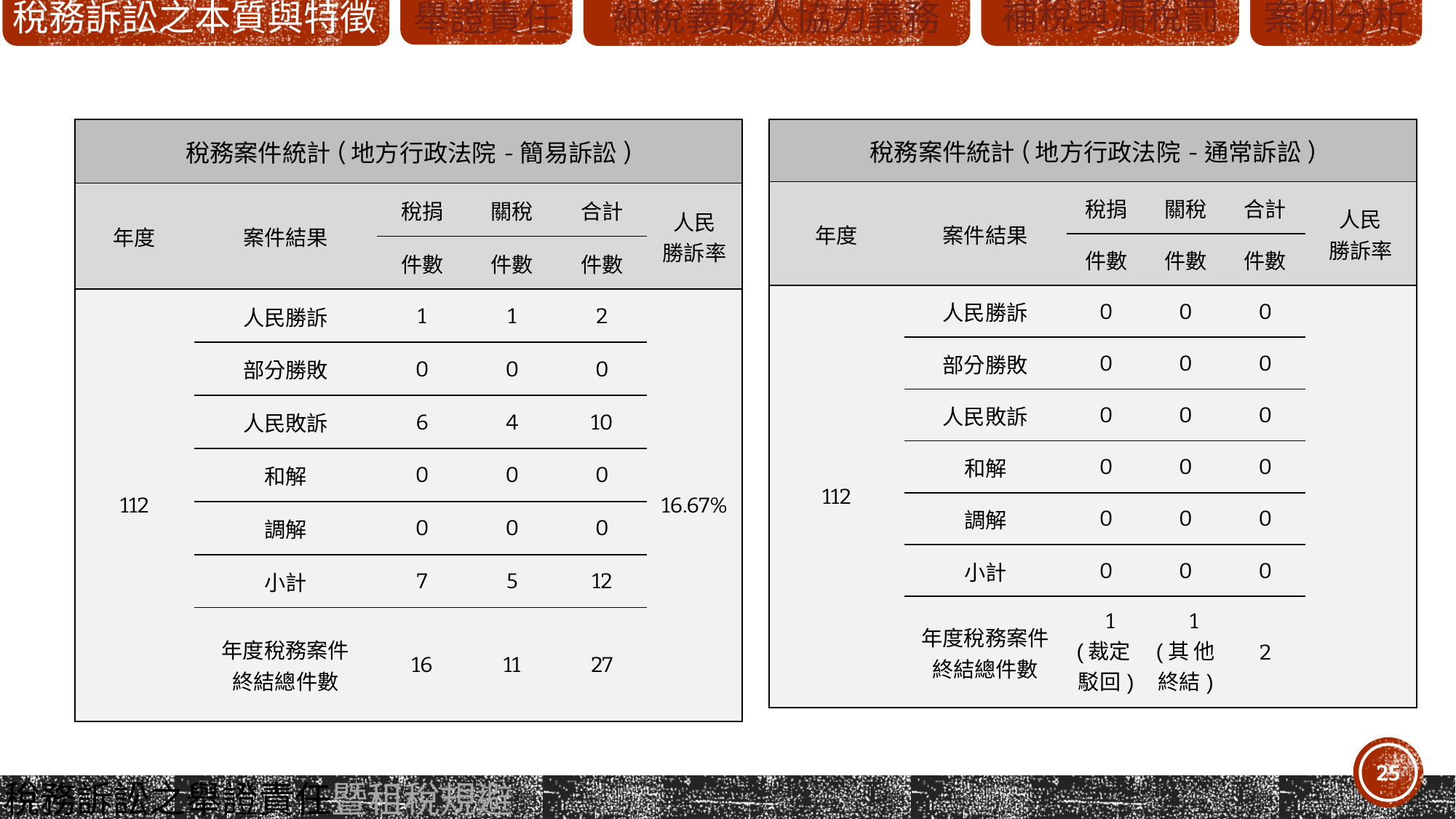

| 稅務案件統計(地方行政法院-簡易訴訟) |  |  |  |  |  |
| --- | --- | --- | --- | --- | --- |
| 年度 | 案件結果 | 稅捐 | 關稅 | 合計 | 人民 勝訴率 |
|  |  | 件數 | 件數 | 件數 |  |
| 112 | 人民勝訴 | 1 | 1 | 2 | 16.67% |
|  | 部分勝敗 | 0 | 0 | 0 |  |
|  | 人民敗訴 | 6 | 4 | 10 |  |
|  | 和解 | 0 | 0 | 0 |  |
|  | 調解 | 0 | 0 | 0 |  |
|  | 小計 | 7 | 5 | 12 |  |
|  | 年度稅務案件 終結總件數 | 16 | 11 | 27 |  |
| 稅務案件統計(地方行政法院-通常訴訟) |  |  |  |  |  |
| --- | --- | --- | --- | --- | --- |
| 年度 | 案件結果 | 稅捐 | 關稅 | 合計 | 人民 勝訴率 |
|  |  | 件數 | 件數 | 件數 |  |
| 112 | 人民勝訴 | 0 | 0 | 0 |  |
|  | 部分勝敗 | 0 | 0 | 0 |  |
|  | 人民敗訴 | 0 | 0 | 0 |  |
|  | 和解 | 0 | 0 | 0 |  |
|  | 調解 | 0 | 0 | 0 |  |
|  | 小計 | 0 | 0 | 0 |  |
|  | 年度稅務案件 終結總件數 | 1 (裁定 駁回) | 1 (其 他 終結) | 2 |  |
。